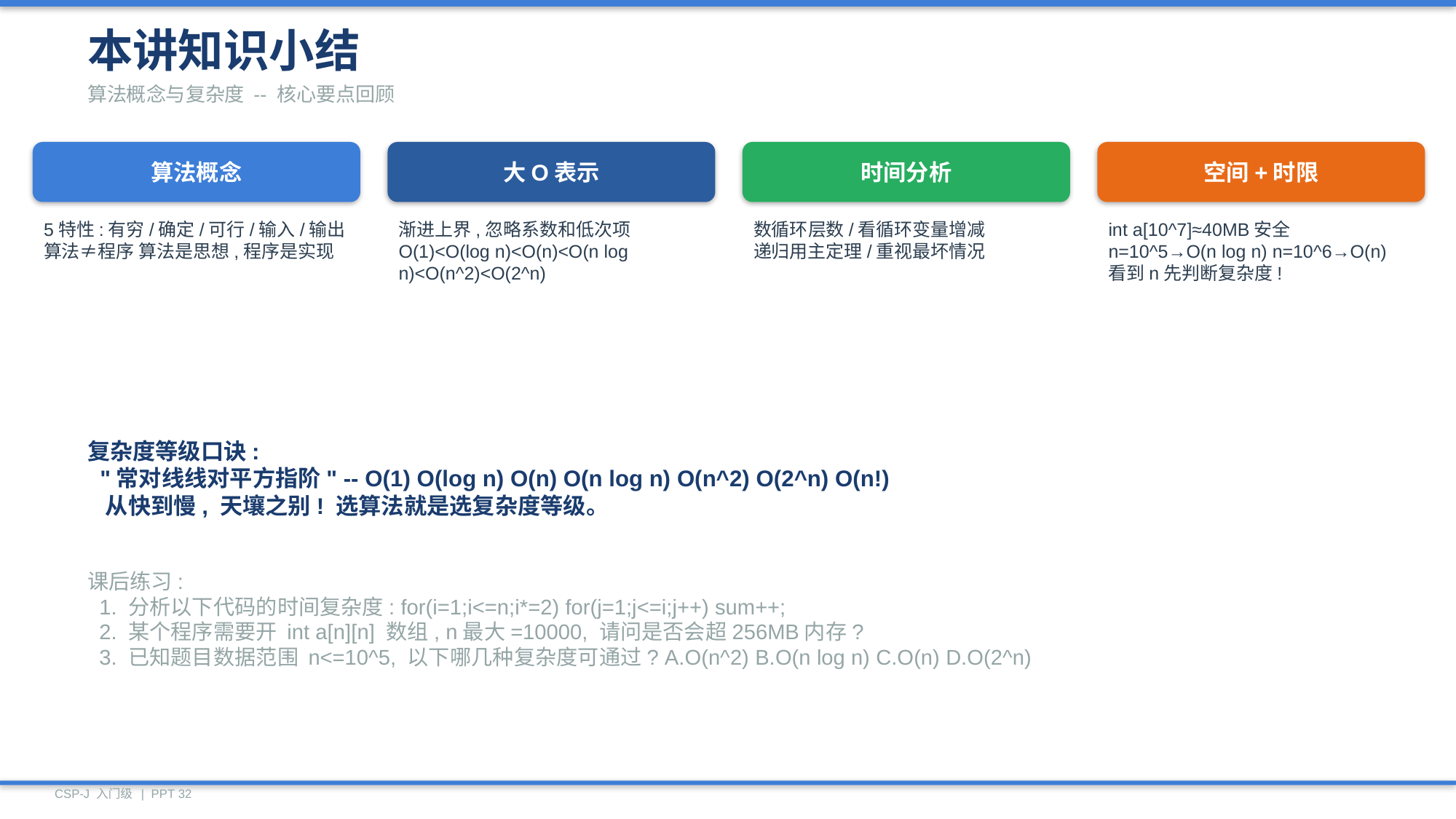

本讲知识小结
算法概念与复杂度 -- 核心要点回顾
算法概念
大O表示
时间分析
空间+时限
5特性:有穷/确定/可行/输入/输出
算法≠程序 算法是思想,程序是实现
渐进上界,忽略系数和低次项
O(1)<O(log n)<O(n)<O(n log n)<O(n^2)<O(2^n)
数循环层数/看循环变量增减
递归用主定理/重视最坏情况
int a[10^7]≈40MB安全
n=10^5→O(n log n) n=10^6→O(n)
看到n先判断复杂度!
复杂度等级口诀:
  "常对线线对平方指阶" -- O(1) O(log n) O(n) O(n log n) O(n^2) O(2^n) O(n!)
  从快到慢, 天壤之别! 选算法就是选复杂度等级。
课后练习:
  1. 分析以下代码的时间复杂度: for(i=1;i<=n;i*=2) for(j=1;j<=i;j++) sum++;
  2. 某个程序需要开 int a[n][n] 数组, n最大=10000, 请问是否会超256MB内存?
  3. 已知题目数据范围 n<=10^5, 以下哪几种复杂度可通过? A.O(n^2) B.O(n log n) C.O(n) D.O(2^n)

CSP-J 入门级  |  PPT 32